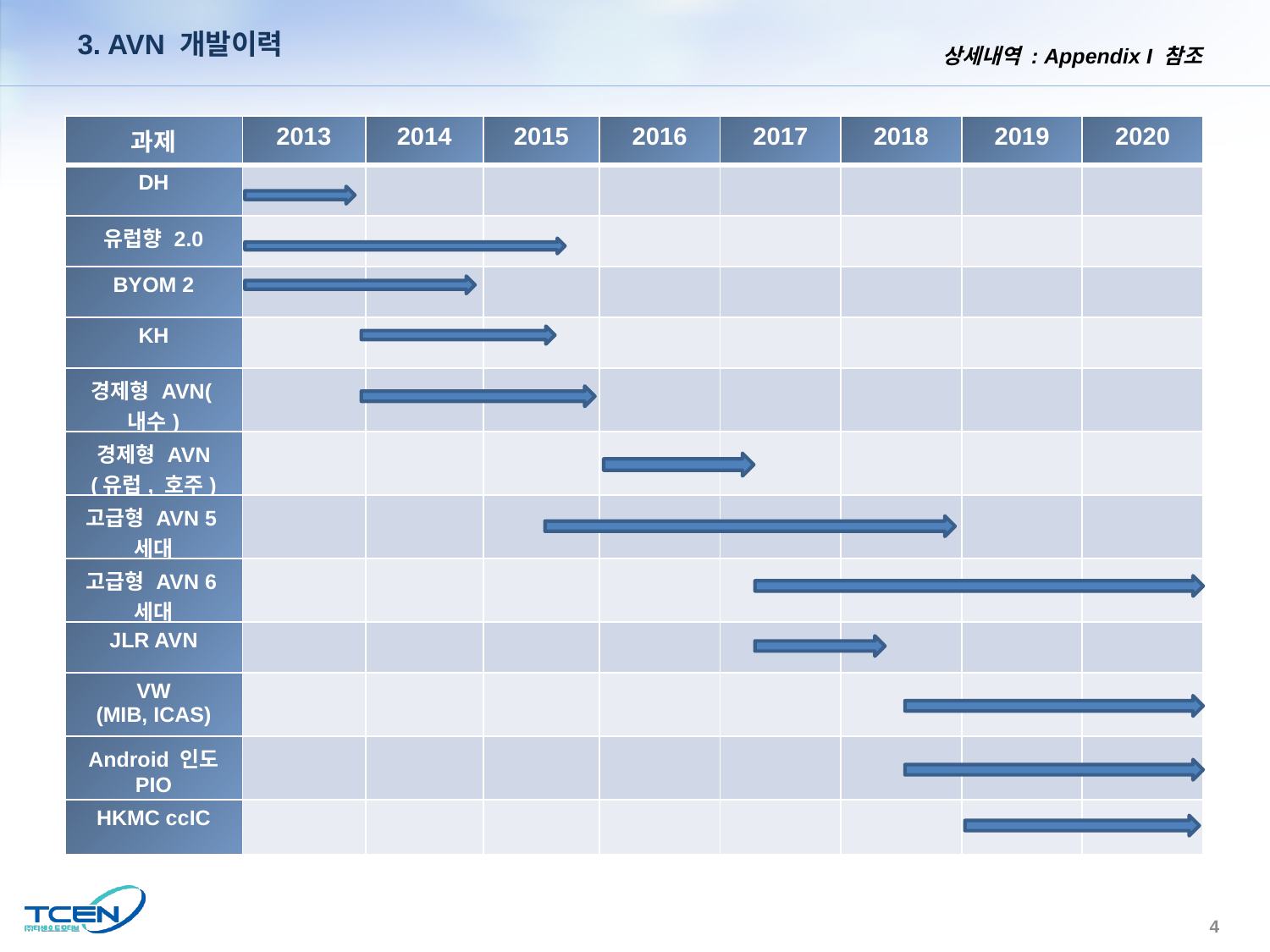

3. AVN 개발이력
상세내역 : Appendix I 참조
| 과제 | 2013 | 2014 | 2015 | 2016 | 2017 | 2018 | 2019 | 2020 |
| --- | --- | --- | --- | --- | --- | --- | --- | --- |
| DH |  |  |  |  |  |  |  |  |
| 유럽향 2.0 |  |  |  |  |  |  |  |  |
| BYOM 2 |  |  |  |  |  |  |  |  |
| KH |  |  |  |  |  |  |  |  |
| 경제형 AVN(내수) |  |  |  |  |  |  |  |  |
| 경제형 AVN (유럽, 호주) |  |  |  |  |  |  |  |  |
| 고급형 AVN 5세대 |  |  |  |  |  |  |  |  |
| 고급형 AVN 6세대 |  |  |  |  |  |  |  |  |
| JLR AVN |  |  |  |  |  |  |  |  |
| VW (MIB, ICAS) |  |  |  |  |  |  |  |  |
| Android 인도 PIO |  |  |  |  |  |  |  |  |
| HKMC ccIC |  |  |  |  |  |  |  |  |

4